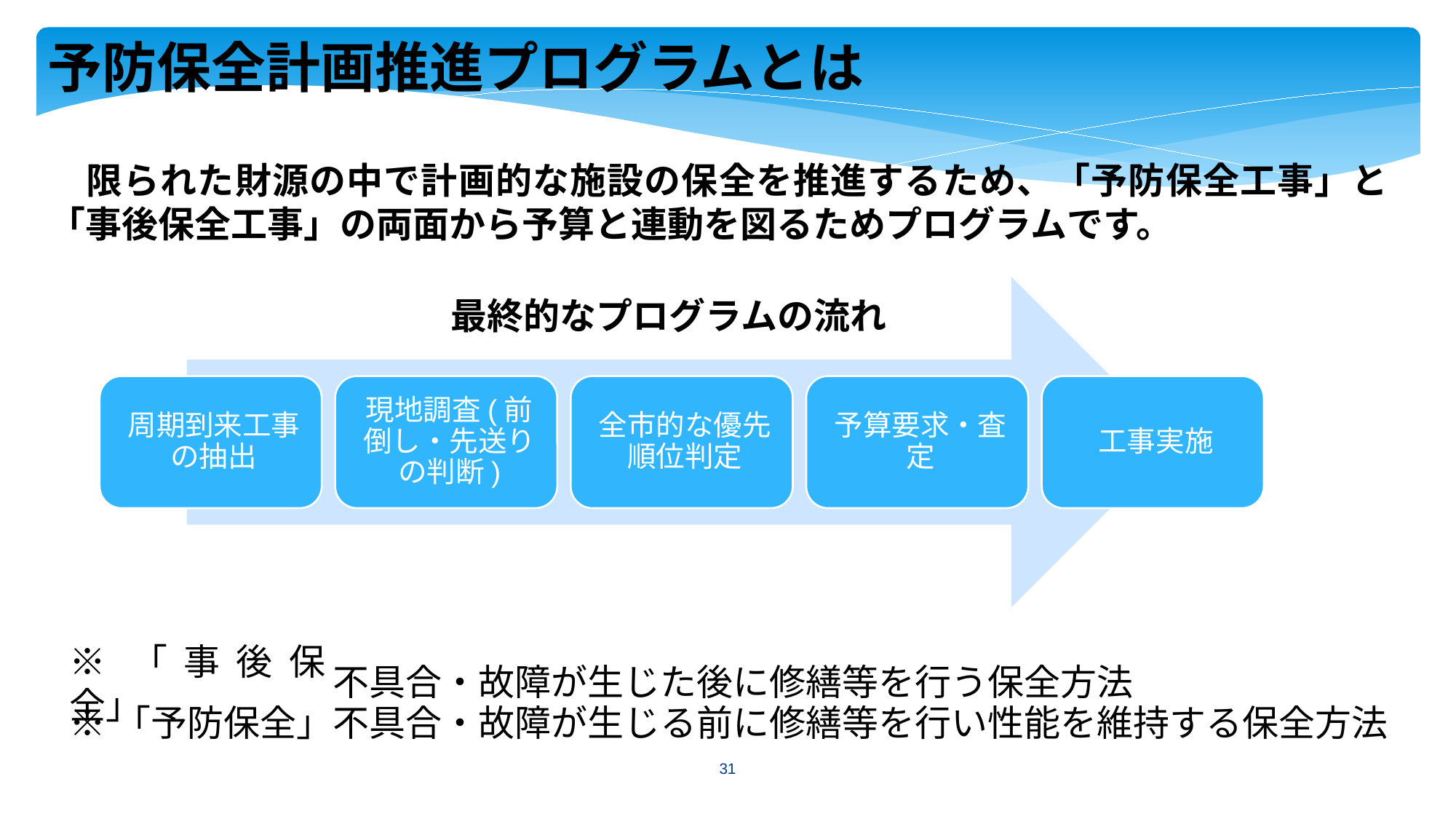

予防保全計画推進プログラムとは
　限られた財源の中で計画的な施設の保全を推進するため、「予防保全工事」と「事後保全工事」の両面から予算と連動を図るためプログラムです。
周期到来工事の抽出
現地調査(前倒し・先送りの判断)
全市的な優先順位判定
予算要求・査定
工事実施
　最終的なプログラムの流れ
不具合・故障が生じた後に修繕等を行う保全方法
※「事後保全」
※「予防保全」
不具合・故障が生じる前に修繕等を行い性能を維持する保全方法
31